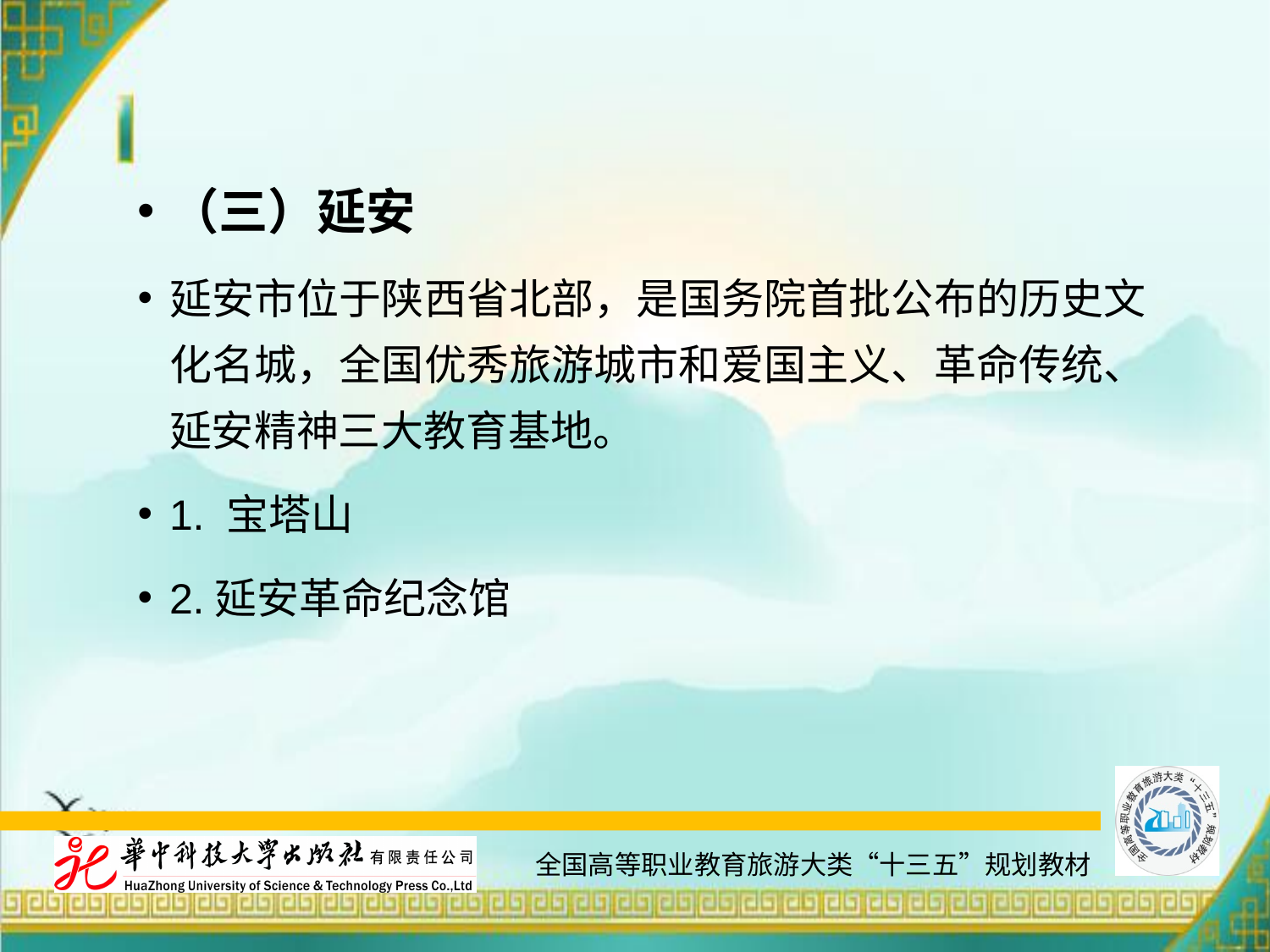

#
（三）延安
延安市位于陕西省北部，是国务院首批公布的历史文化名城，全国优秀旅游城市和爱国主义、革命传统、延安精神三大教育基地。
1. 宝塔山
2.延安革命纪念馆